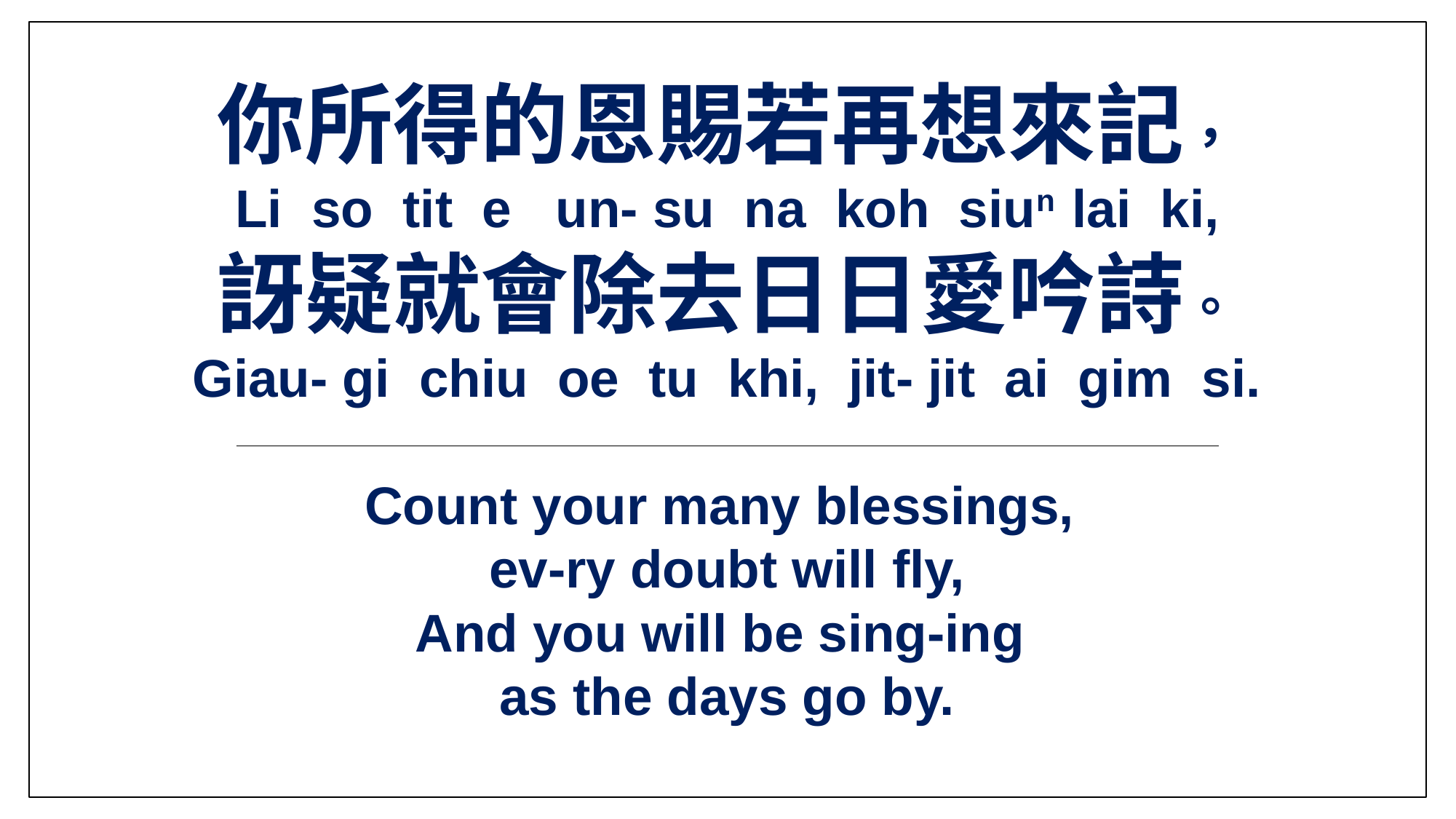

你所得的恩賜若再想來記，
Li  so  tit  e   un- su  na  koh  siun  lai  ki,
訝疑就會除去日日愛吟詩。
Giau- gi  chiu  oe  tu  khi,  jit- jit  ai  gim  si.

Count your many blessings,
ev-ry doubt will fly,
And you will be sing-ing
as the days go by.